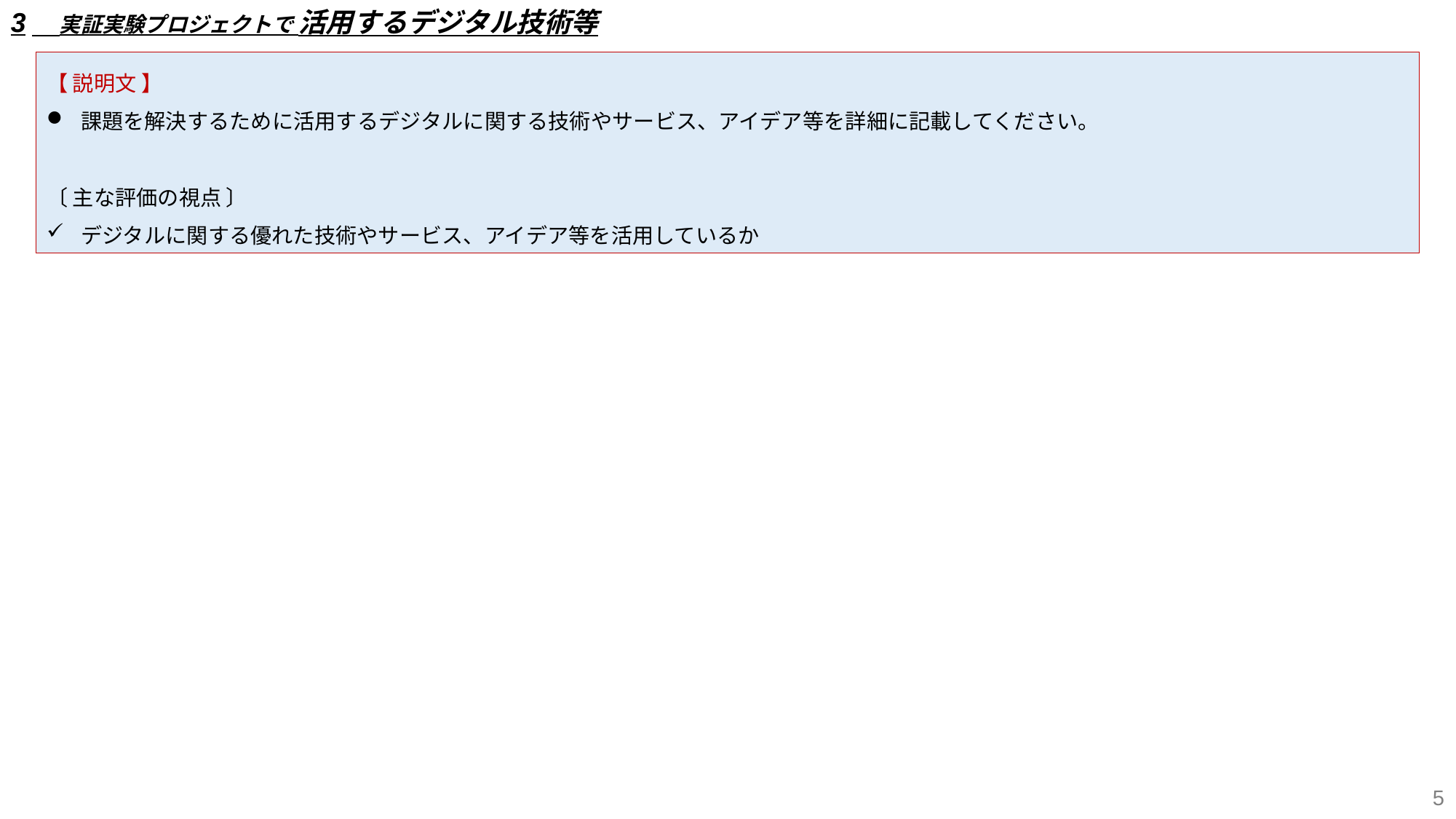

3　実証実験プロジェクトで 活用するデジタル技術等
【 説明文 】
課題を解決するために活用するデジタルに関する技術やサービス、アイデア等を詳細に記載してください。

〔 主な評価の視点 〕
デジタルに関する優れた技術やサービス、アイデア等を活用しているか
5